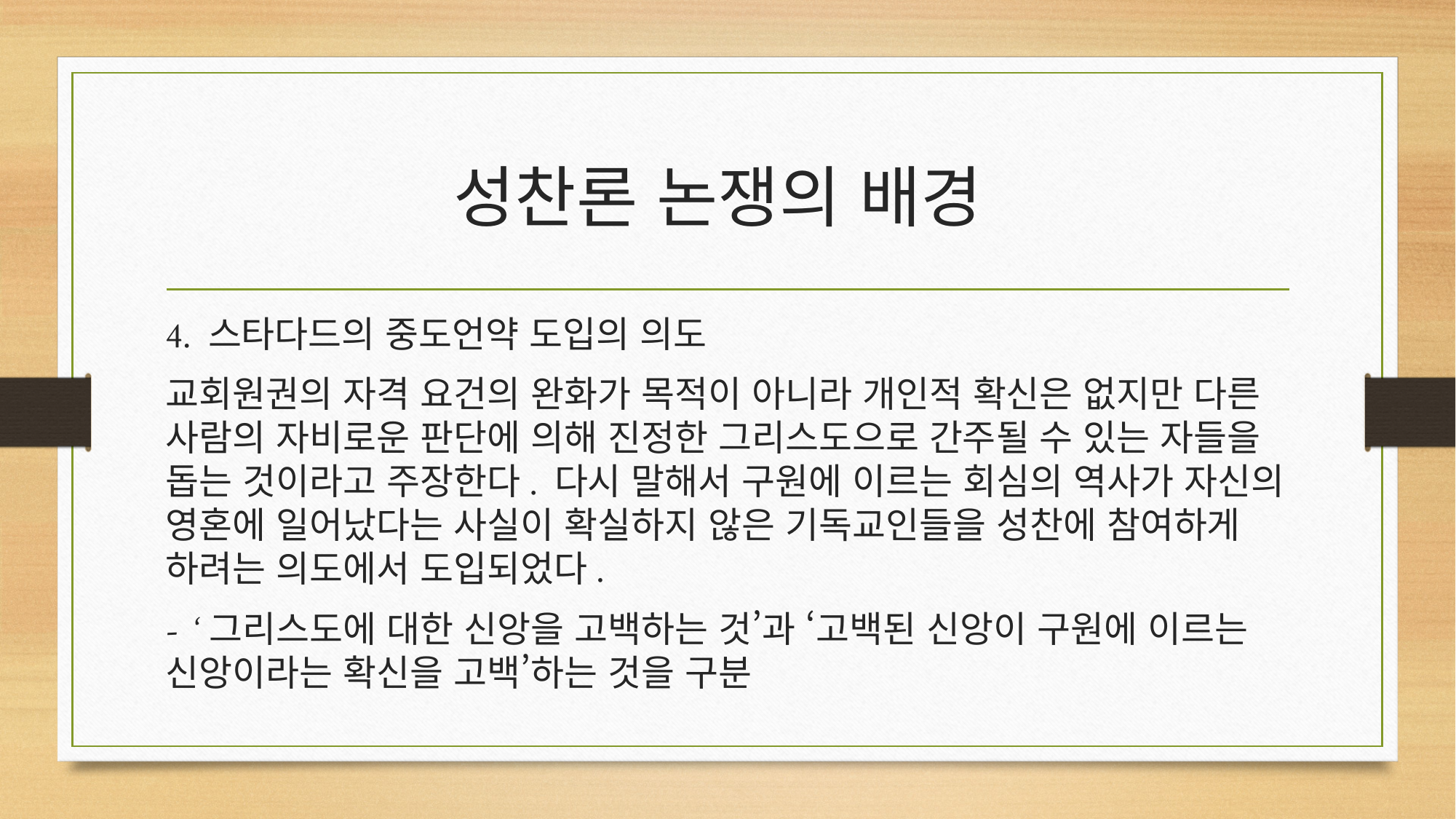

# 성찬론 논쟁의 배경
4. 스타다드의 중도언약 도입의 의도
교회원권의 자격 요건의 완화가 목적이 아니라 개인적 확신은 없지만 다른 사람의 자비로운 판단에 의해 진정한 그리스도으로 간주될 수 있는 자들을 돕는 것이라고 주장한다. 다시 말해서 구원에 이르는 회심의 역사가 자신의 영혼에 일어났다는 사실이 확실하지 않은 기독교인들을 성찬에 참여하게 하려는 의도에서 도입되었다.
-  ‘그리스도에 대한 신앙을 고백하는 것’과 ‘고백된 신앙이 구원에 이르는 신앙이라는 확신을 고백’하는 것을 구분